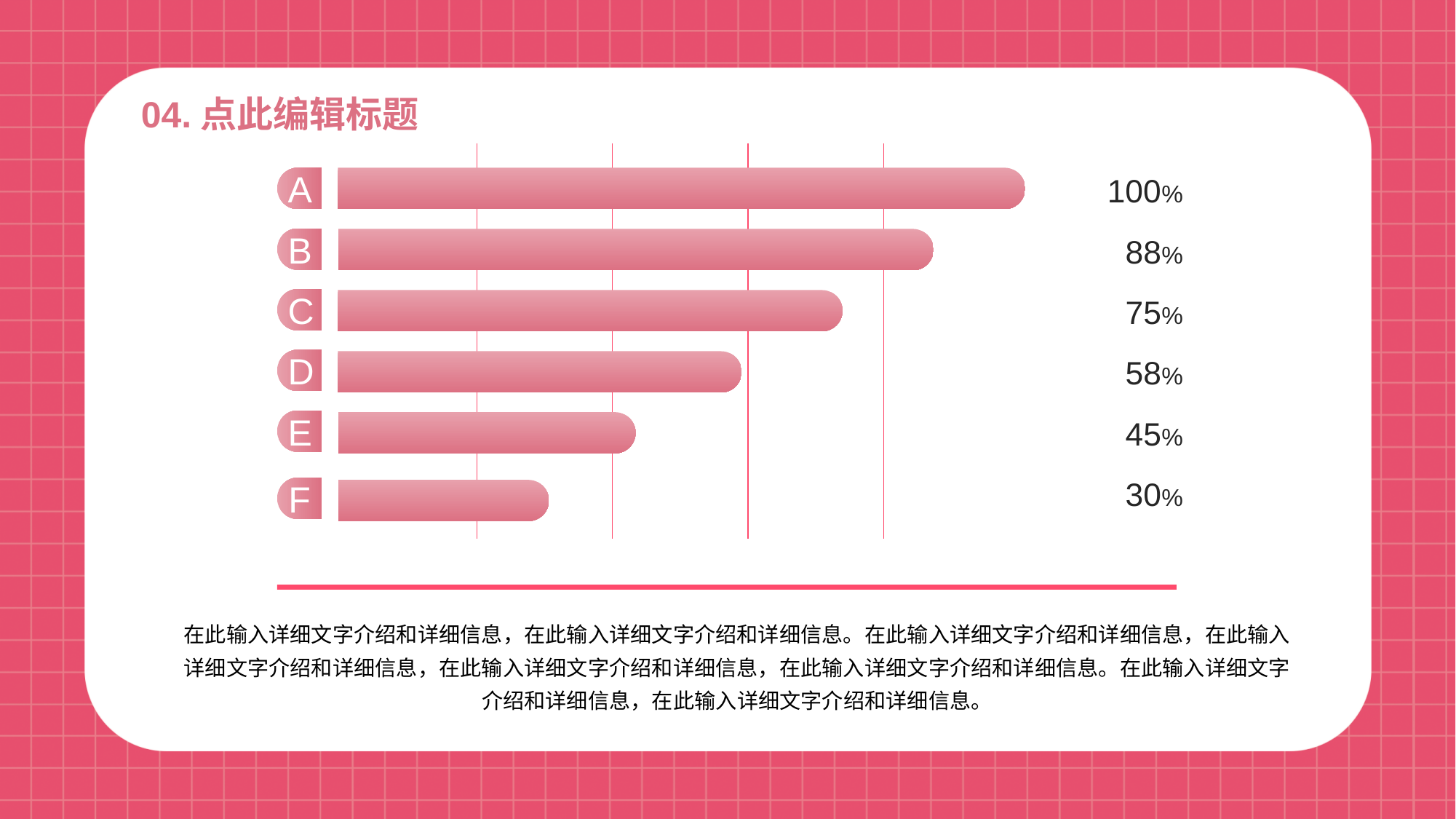

04.点此编辑标题
100%

A

88%
B

75%
C

58%
D

45%
E

30%
F

在此输入详细文字介绍和详细信息，在此输入详细文字介绍和详细信息。在此输入详细文字介绍和详细信息，在此输入详细文字介绍和详细信息，在此输入详细文字介绍和详细信息，在此输入详细文字介绍和详细信息。在此输入详细文字介绍和详细信息，在此输入详细文字介绍和详细信息。